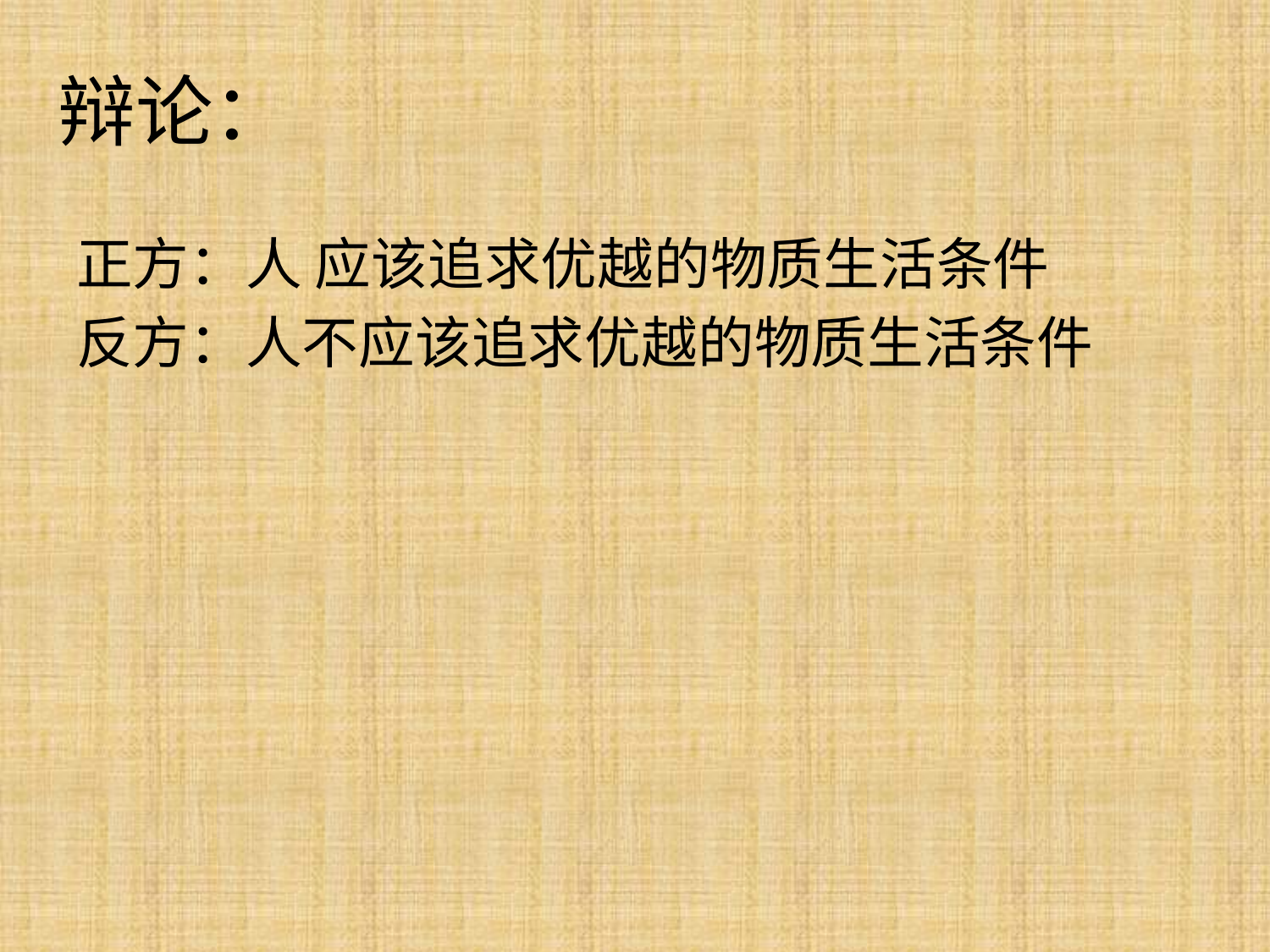

# 辩论：
正方：人 应该追求优越的物质生活条件
反方：人不应该追求优越的物质生活条件